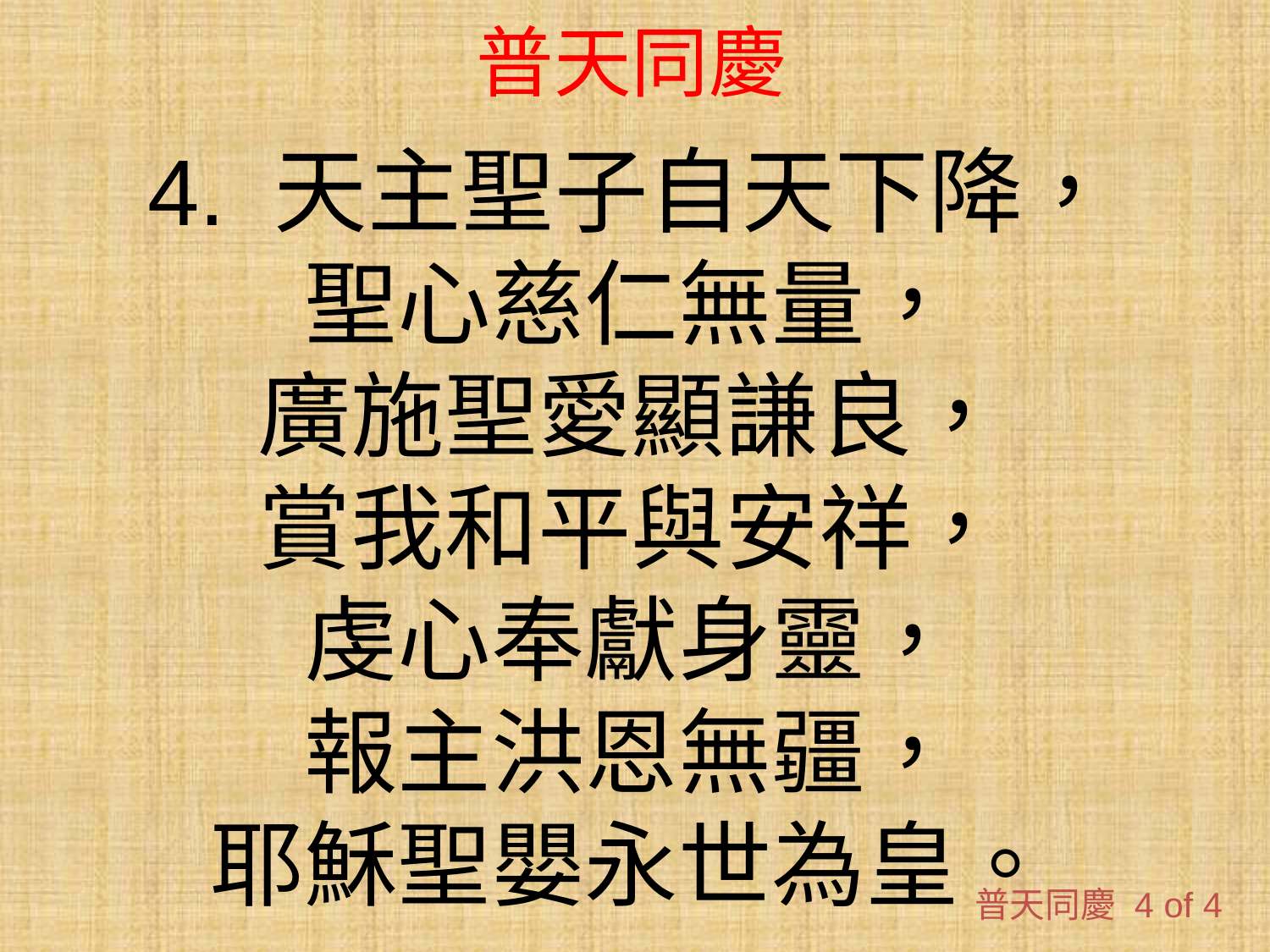

# 普天同慶
4. 天主聖子自天下降，
聖心慈仁無量，
廣施聖愛顯謙良，
賞我和平與安祥，
虔心奉獻身靈，
報主洪恩無疆，
耶穌聖嬰永世為皇。

普天同慶 4 of 4